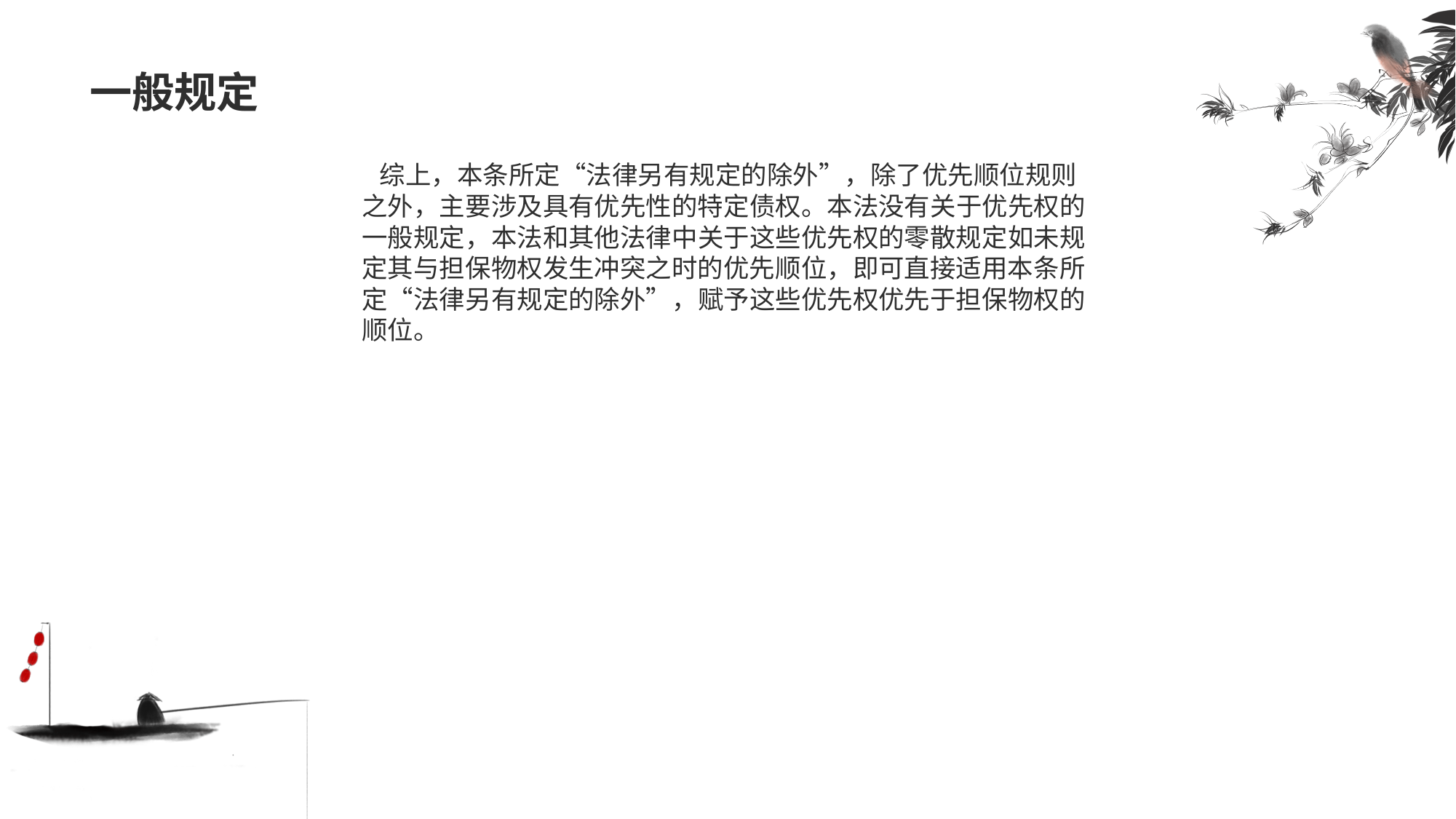

# 一般规定

  综上，本条所定“法律另有规定的除外”，除了优先顺位规则之外，主要涉及具有优先性的特定债权。本法没有关于优先权的一般规定，本法和其他法律中关于这些优先权的零散规定如未规定其与担保物权发生冲突之时的优先顺位，即可直接适用本条所定“法律另有规定的除外”，赋予这些优先权优先于担保物权的顺位。
27